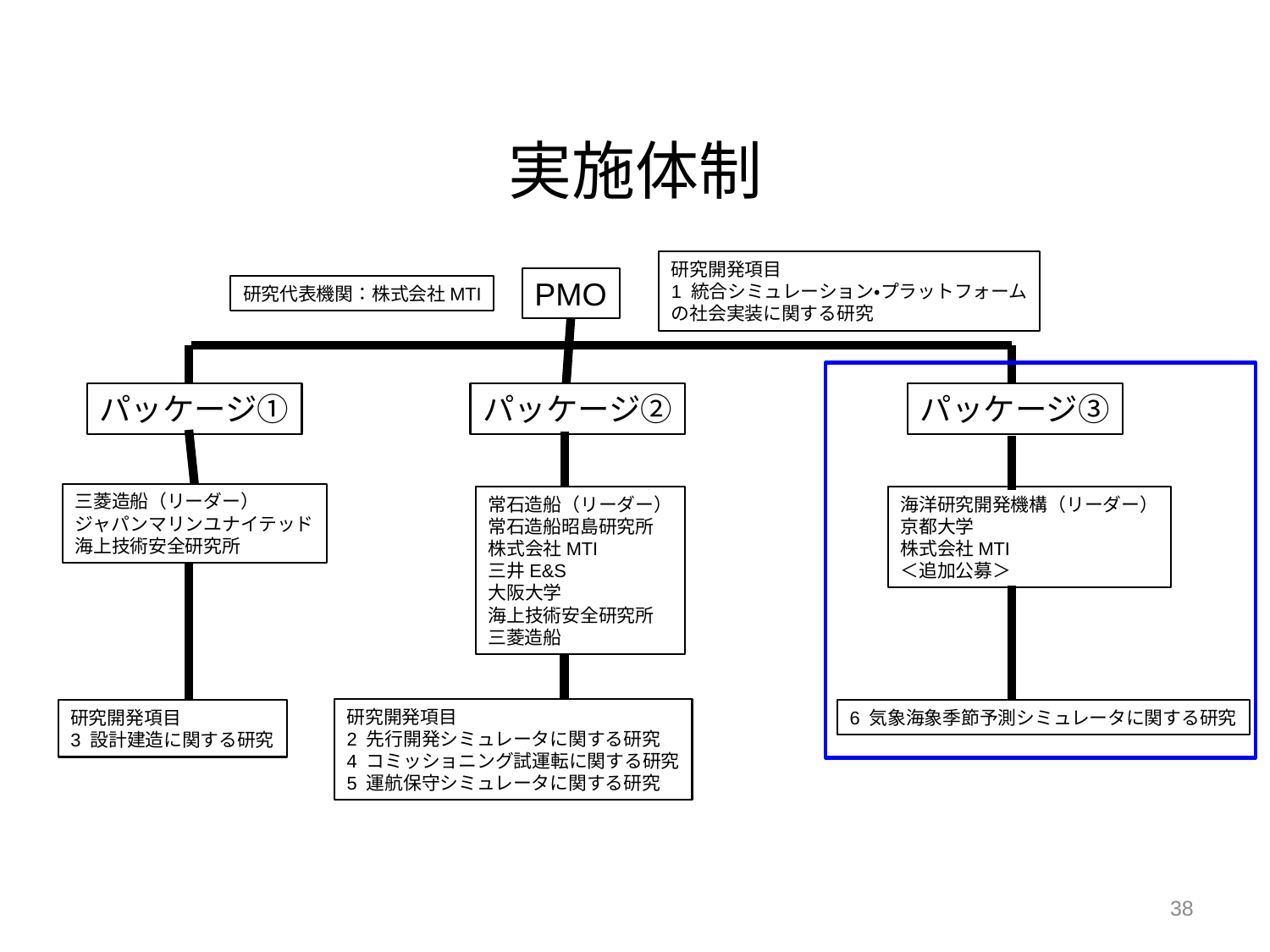

実施体制
研究開発項目
1 統合シミュレーション・プラットフォーム
の社会実装に関する研究
PMO
研究代表機関：株式会社MTI

パッケージ①
パッケージ②
パッケージ③
三菱造船（リーダー）
ジャパンマリンユナイテッド
海上技術安全研究所
常石造船（リーダー）
常石造船昭島研究所
株式会社MTI
三井E&S
大阪大学
海上技術安全研究所
三菱造船
海洋研究開発機構（リーダー）
京都大学
株式会社MTI
＜追加公募＞
研究開発項目
2 先行開発シミュレータに関する研究
4 コミッショニング試運転に関する研究
5 運航保守シミュレータに関する研究
研究開発項目
3 設計建造に関する研究
6 気象海象季節予測シミュレータに関する研究
38